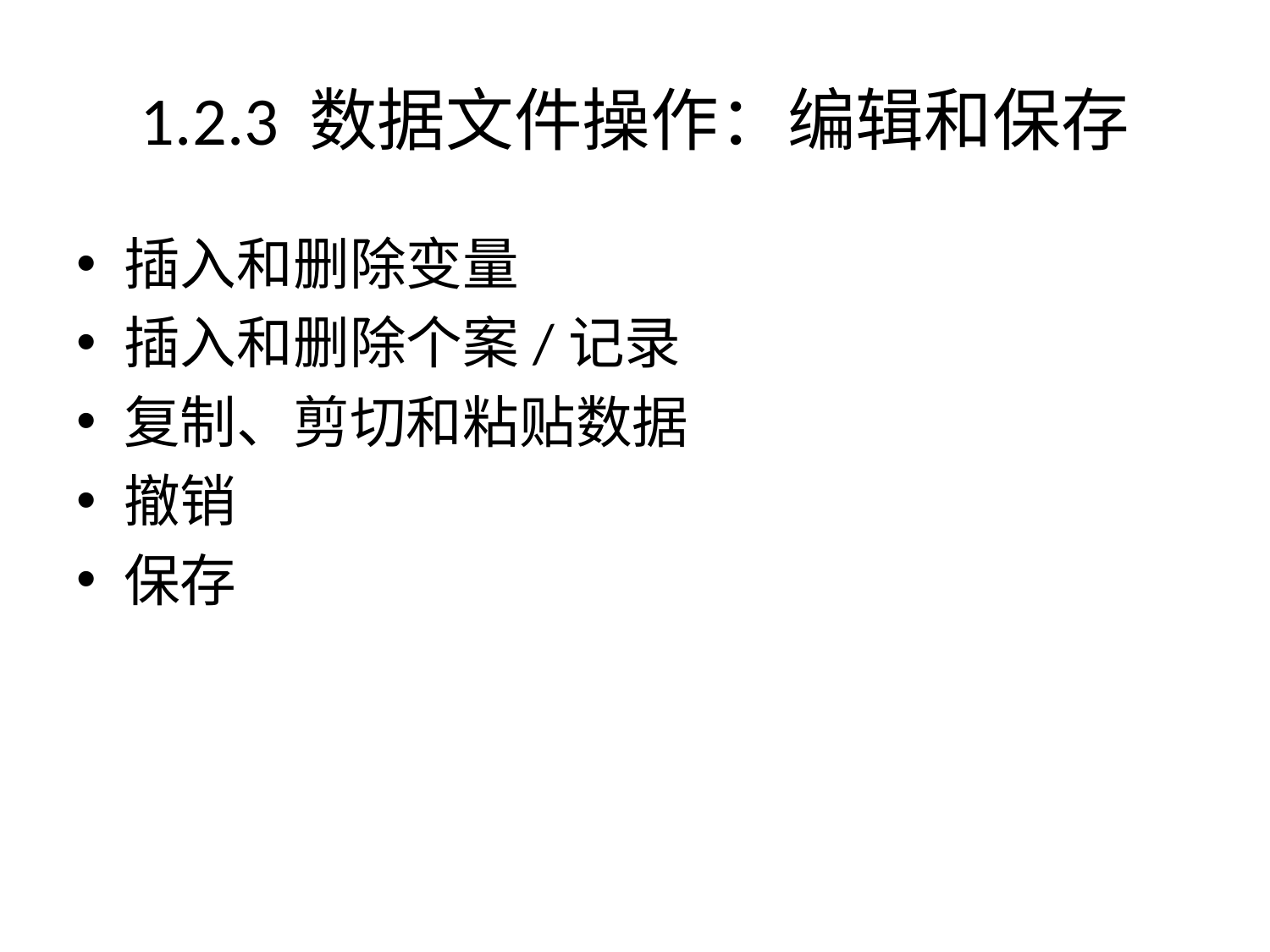

# 1.2.3 数据文件操作：编辑和保存
插入和删除变量
插入和删除个案/记录
复制、剪切和粘贴数据
撤销
保存